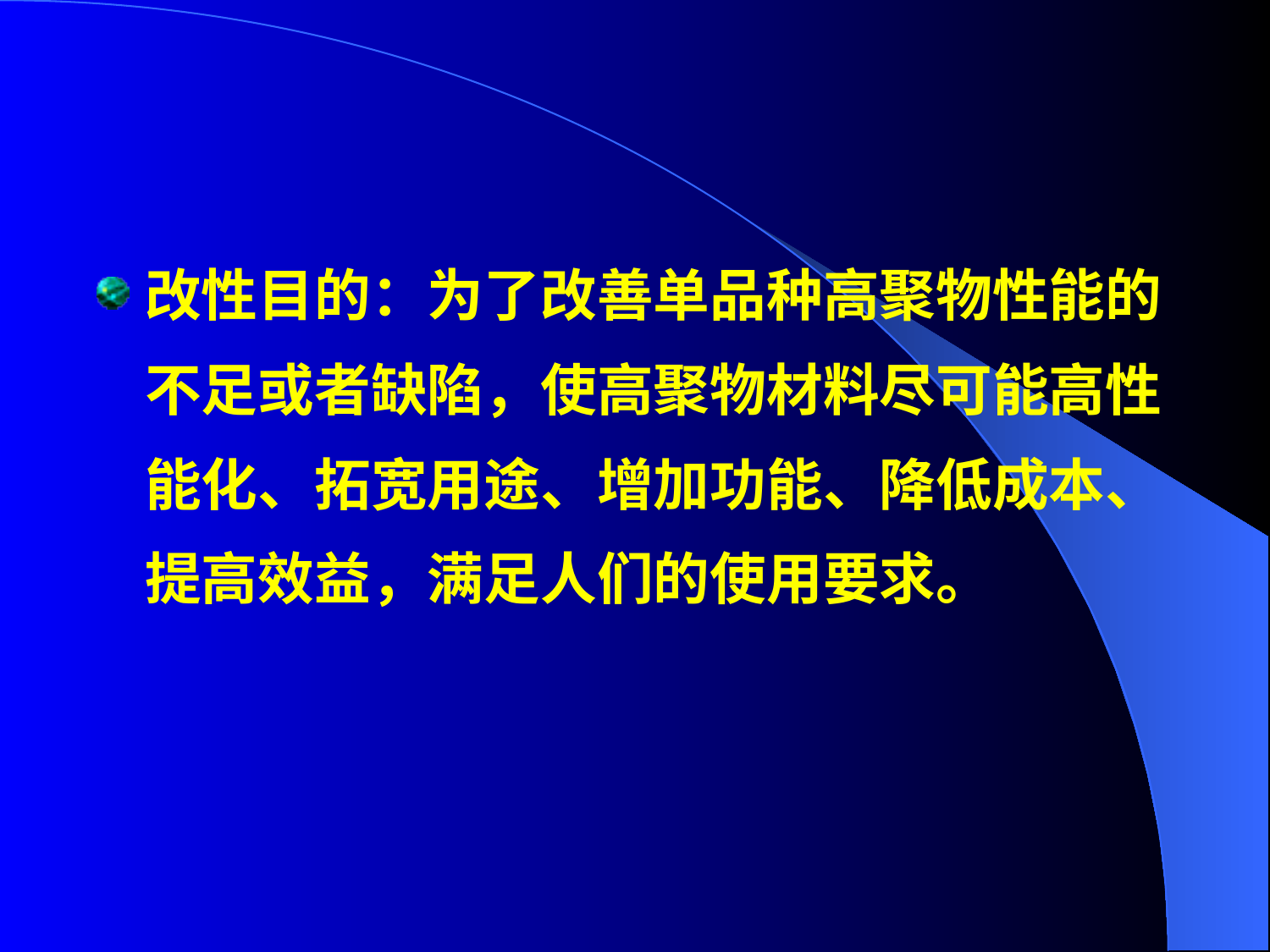

改性目的：为了改善单品种高聚物性能的不足或者缺陷，使高聚物材料尽可能高性能化、拓宽用途、增加功能、降低成本、提高效益，满足人们的使用要求。